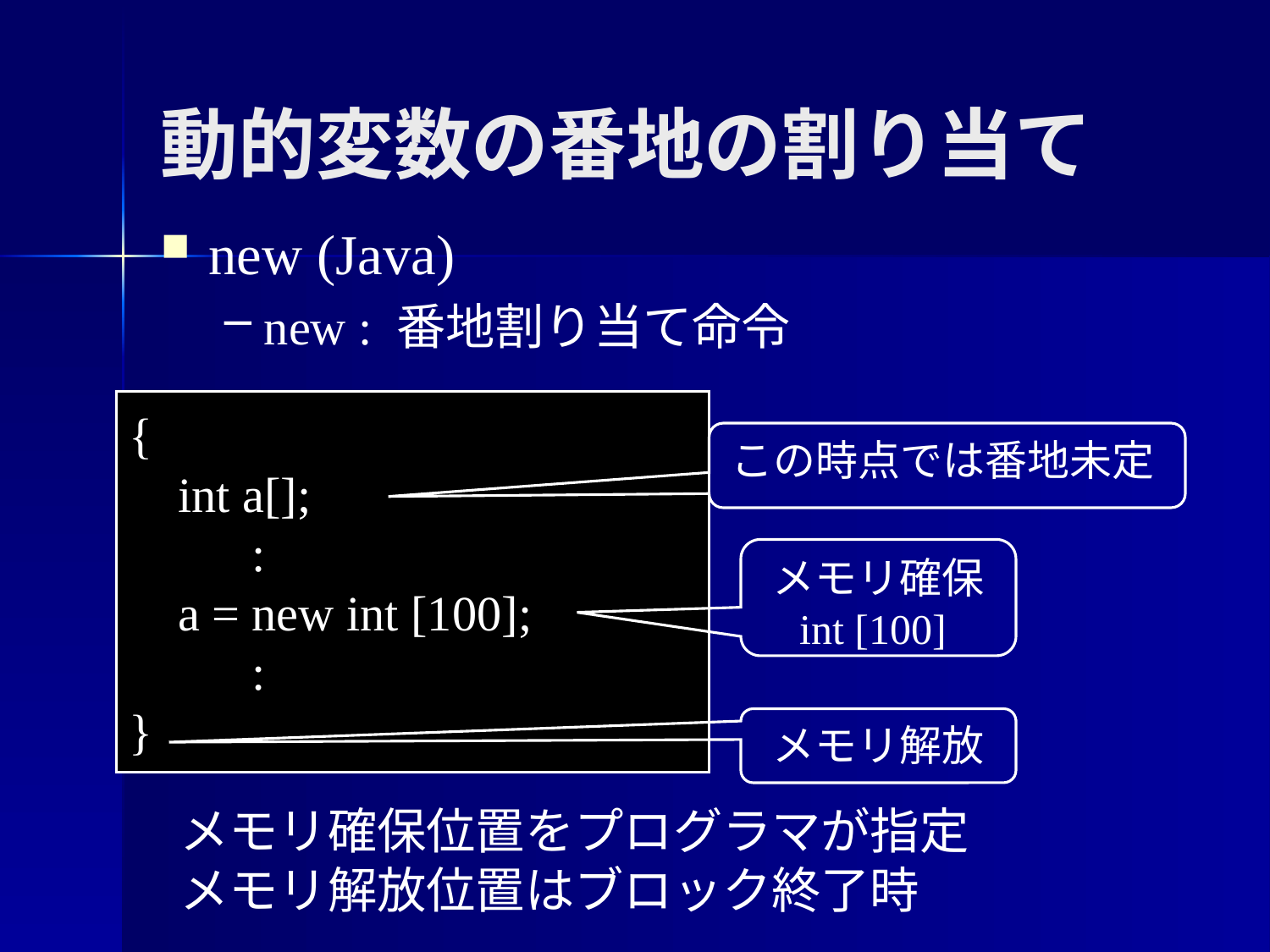

動的変数の番地の割り当て
new (Java)
new : 番地割り当て命令
{
    int a[];
          :
    a = new int [100];
          :
}
この時点では番地未定
メモリ確保
int [100]
メモリ解放
メモリ確保位置をプログラマが指定
メモリ解放位置はブロック終了時